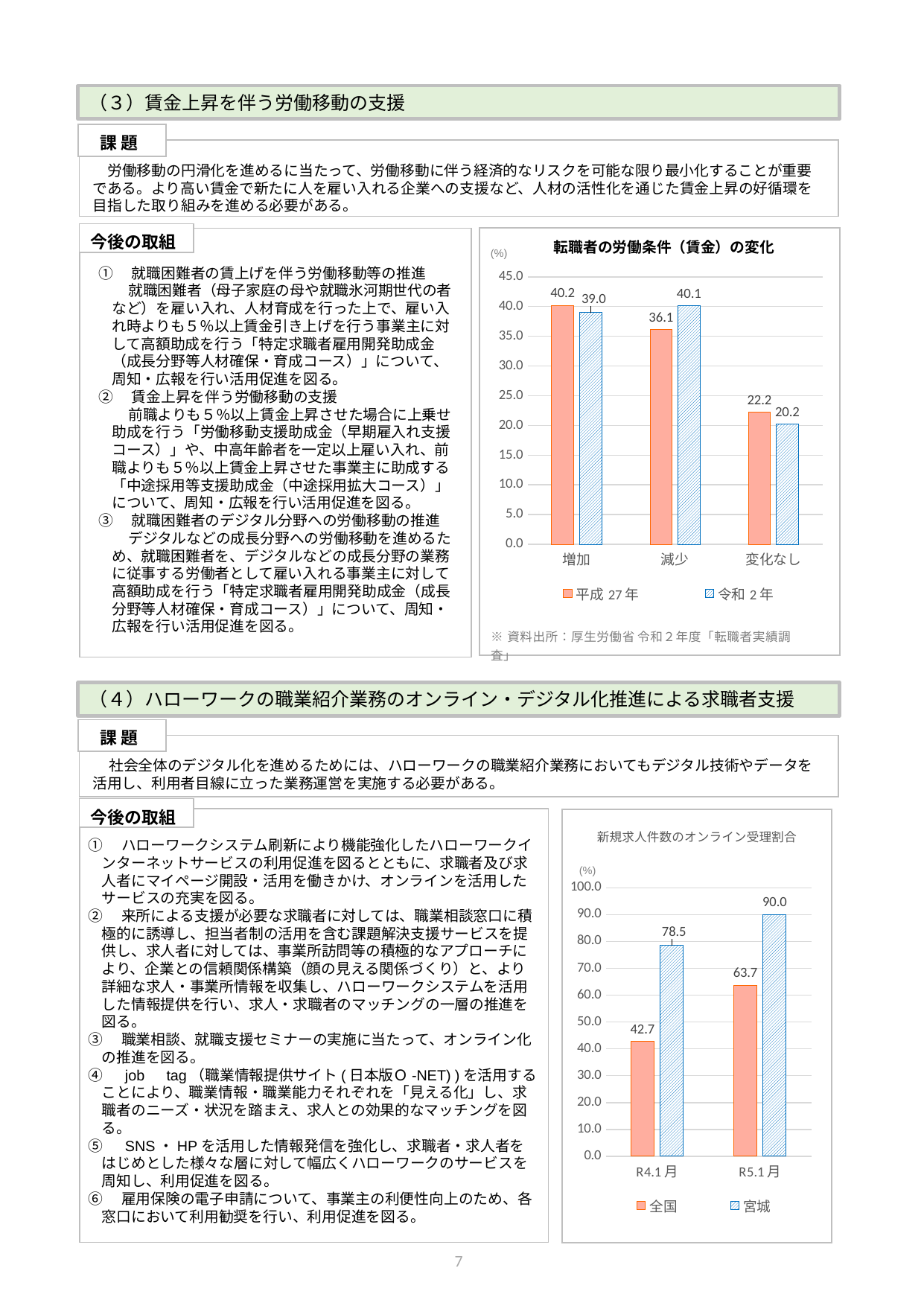

（３）賃金上昇を伴う労働移動の支援

課 題

　労働移動の円滑化を進めるに当たって、労働移動に伴う経済的なリスクを可能な限り最小化することが重要である。より高い賃金で新たに人を雇い入れる企業への支援など、人材の活性化を通じた賃金上昇の好循環を目指した取り組みを進める必要がある。
あ
今後の取組

### Chart

| Category | 平成27年 | 令和2年 |
|---|---|---|
| 増加 | 40.2 | 39.0 |
| 減少 | 36.1 | 40.1 |
| 変化なし | 22.2 | 20.2 |
転職者の労働条件（賃金）の変化
(%)
①　就職困難者の賃上げを伴う労働移動等の推進
　　就職困難者（母子家庭の母や就職氷河期世代の者など）を雇い入れ、人材育成を行った上で、雇い入れ時よりも５％以上賃金引き上げを行う事業主に対して高額助成を行う「特定求職者雇用開発助成金（成長分野等人材確保・育成コース）」について、周知・広報を行い活用促進を図る。
②　賃金上昇を伴う労働移動の支援
　　前職よりも５％以上賃金上昇させた場合に上乗せ助成を行う「労働移動支援助成金（早期雇入れ支援コース）」や、中高年齢者を一定以上雇い入れ、前職よりも５％以上賃金上昇させた事業主に助成する「中途採用等支援助成金（中途採用拡大コース）」について、周知・広報を行い活用促進を図る。
③　就職困難者のデジタル分野への労働移動の推進
　　デジタルなどの成長分野への労働移動を進めるため、就職困難者を、デジタルなどの成長分野の業務に従事する労働者として雇い入れる事業主に対して高額助成を行う「特定求職者雇用開発助成金（成長分野等人材確保・育成コース）」について、周知・広報を行い活用促進を図る。

（４）ハローワークの職業紹介業務のオンライン・デジタル化推進による求職者支援

課 題

　社会全体のデジタル化を進めるためには、ハローワークの職業紹介業務においてもデジタル技術やデータを活用し、利用者目線に立った業務運営を実施する必要がある。
あ
今後の取組

新規求人件数のオンライン受理割合
①　ハローワークシステム刷新により機能強化したハローワークインターネットサービスの利用促進を図るとともに、求職者及び求人者にマイページ開設・活用を働きかけ、オンラインを活用したサービスの充実を図る。
②　来所による支援が必要な求職者に対しては、職業相談窓口に積極的に誘導し、担当者制の活用を含む課題解決支援サービスを提供し、求人者に対しては、事業所訪問等の積極的なアプローチにより、企業との信頼関係構築（顔の見える関係づくり）と、より詳細な求人・事業所情報を収集し、ハローワークシステムを活用した情報提供を行い、求人・求職者のマッチングの一層の推進を図る。
③　職業相談、就職支援セミナーの実施に当たって、オンライン化の推進を図る。
④　job　tag（職業情報提供サイト(日本版Ｏ-NET) )を活用することにより、職業情報・職業能力それぞれを「見える化」し、求職者のニーズ・状況を踏まえ、求人との効果的なマッチングを図る。
⑤　SNS・HPを活用した情報発信を強化し、求職者・求人者をはじめとした様々な層に対して幅広くハローワークのサービスを周知し、利用促進を図る。
⑥　雇用保険の電子申請について、事業主の利便性向上のため、各窓口において利用勧奨を行い、利用促進を図る。

### Chart

| Category | 全国 | 宮城 |
|---|---|---|
| R4.1月 | 42.7 | 78.5 |
| R5.1月 | 63.71 | 90.0 |
(%)
7